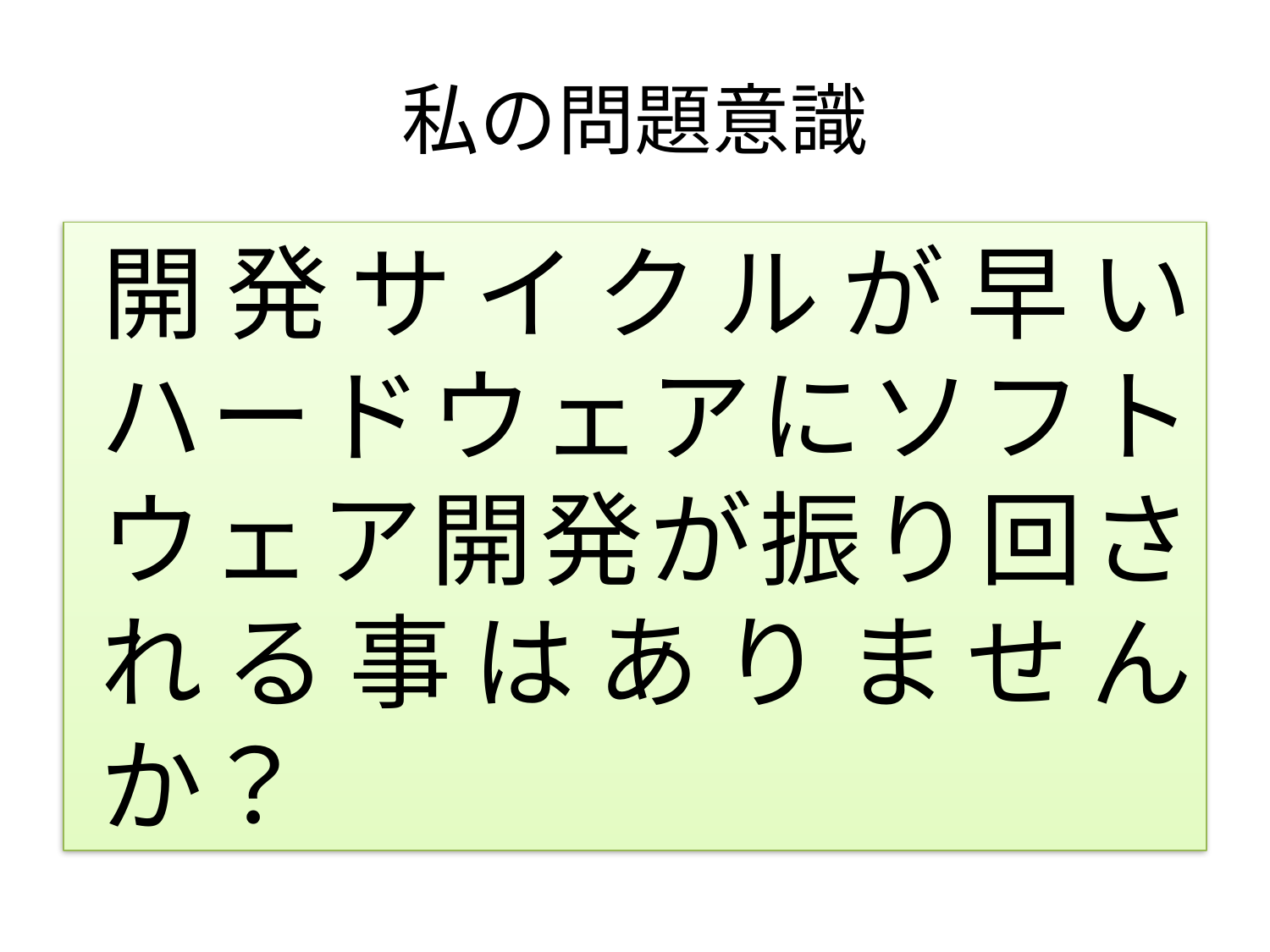

# 私の問題意識
開発サイクルが早いハードウェアにソフトウェア開発が振り回される事はありませんか？